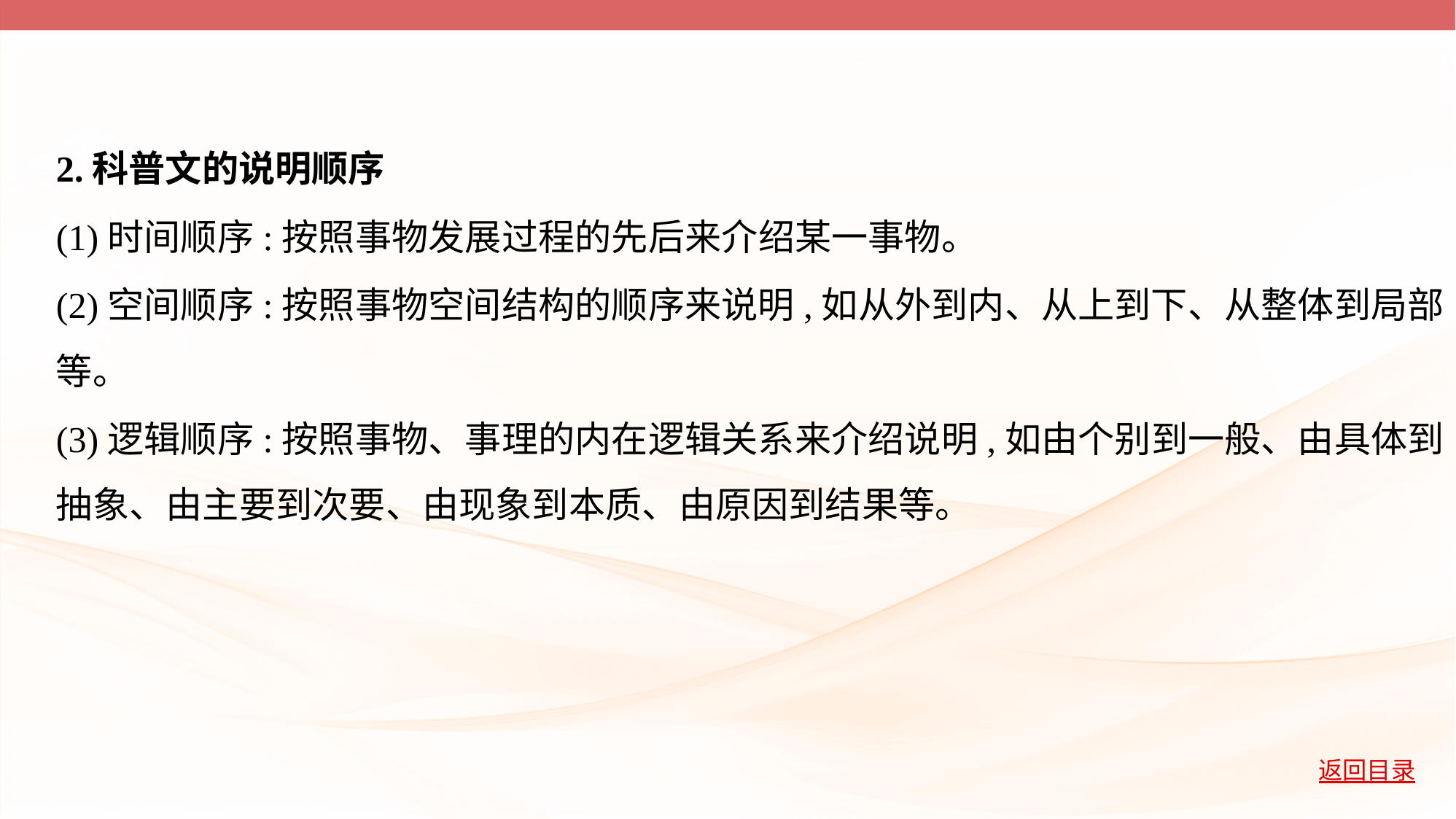

2.科普文的说明顺序
(1)时间顺序:按照事物发展过程的先后来介绍某一事物。
(2)空间顺序:按照事物空间结构的顺序来说明,如从外到内、从上到下、从整体到局部
等。
(3)逻辑顺序:按照事物、事理的内在逻辑关系来介绍说明,如由个别到一般、由具体到
抽象、由主要到次要、由现象到本质、由原因到结果等。